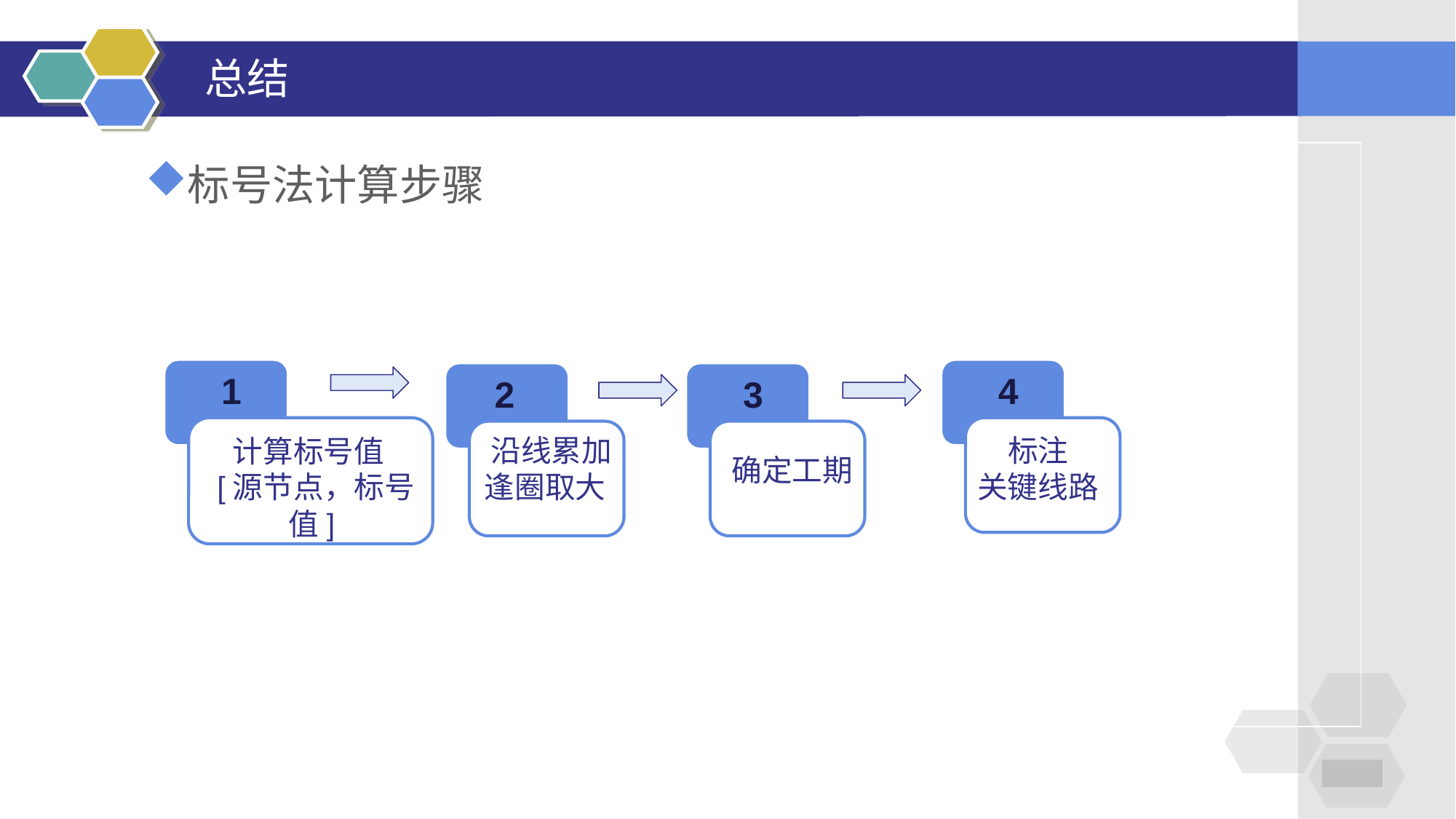

# 总结
标号法计算步骤

1

4
2
3

计算标号值
 [源节点，标号值]

沿线累加
逢圈取大
标注
关键线路

确定工期
6